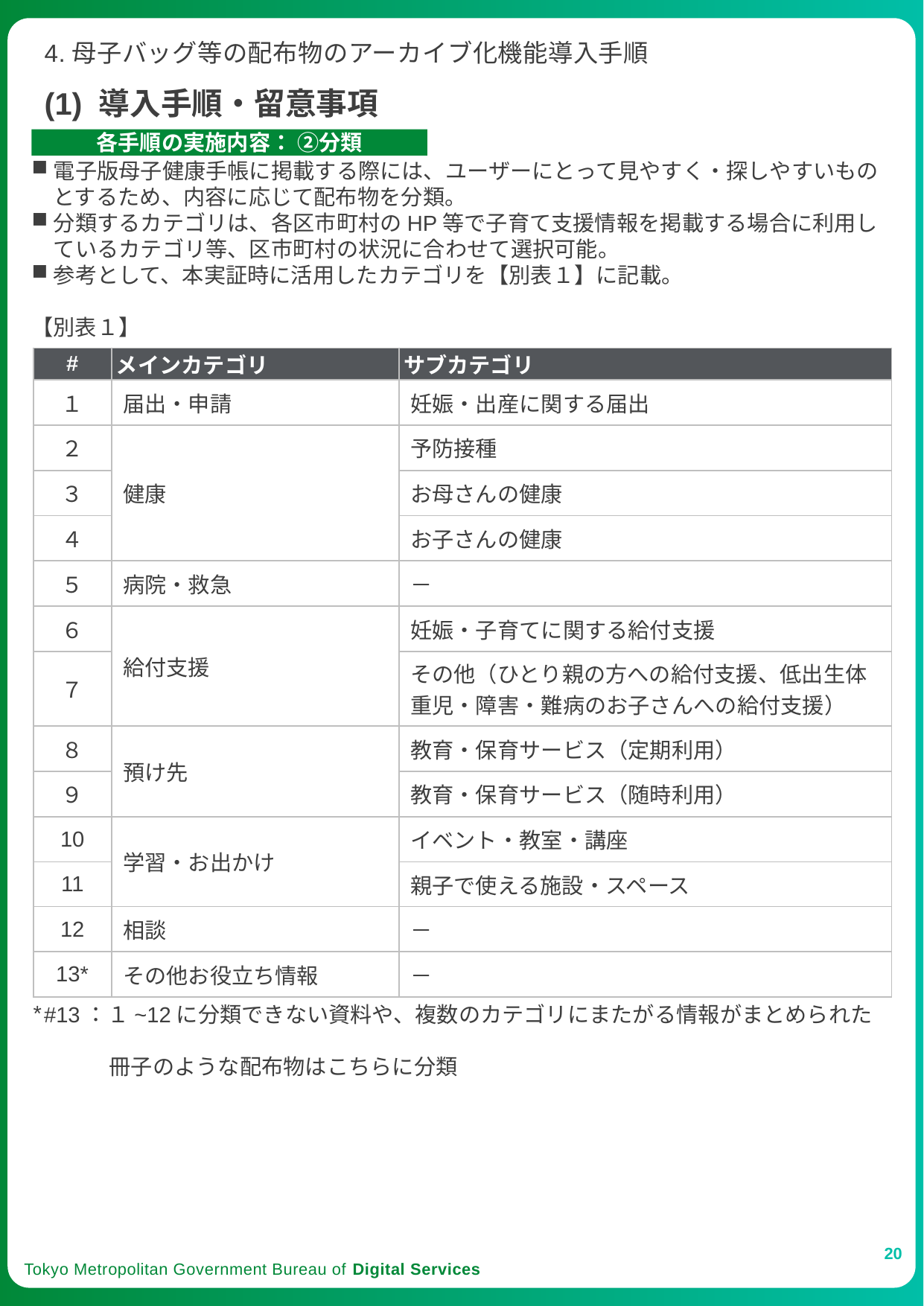

4.母子バッグ等の配布物のアーカイブ化機能導入手順

(1) 導入手順・留意事項
各手順の実施内容： ②分類
電子版母子健康手帳に掲載する際には、ユーザーにとって見やすく・探しやすいものとするため、内容に応じて配布物を分類。
分類するカテゴリは、各区市町村のHP等で子育て支援情報を掲載する場合に利用しているカテゴリ等、区市町村の状況に合わせて選択可能。
参考として、本実証時に活用したカテゴリを【別表１】に記載。

【別表１】
| # | メインカテゴリ | サブカテゴリ |
| --- | --- | --- |
| １ | 届出・申請 | 妊娠・出産に関する届出 |
| ２ | 健康 | 予防接種 |
| ３ |  | お母さんの健康 |
| ４ |  | お子さんの健康 |
| ５ | 病院・救急 | － |
| ６ | 給付支援 | 妊娠・子育てに関する給付支援 |
| ７ |  | その他（ひとり親の方への給付支援、低出生体重児・障害・難病のお子さんへの給付支援） |
| ８ | 預け先 | 教育・保育サービス（定期利用） |
| ９ |  | 教育・保育サービス（随時利用） |
| 10 | 学習・お出かけ | イベント・教室・講座 |
| 11 |  | 親子で使える施設・スペース |
| 12 | 相談 | － |
| 13\* | その他お役立ち情報 | － |
#13：１~12に分類できない資料や、複数のカテゴリにまたがる情報がまとめられた
冊子のような配布物はこちらに分類
20